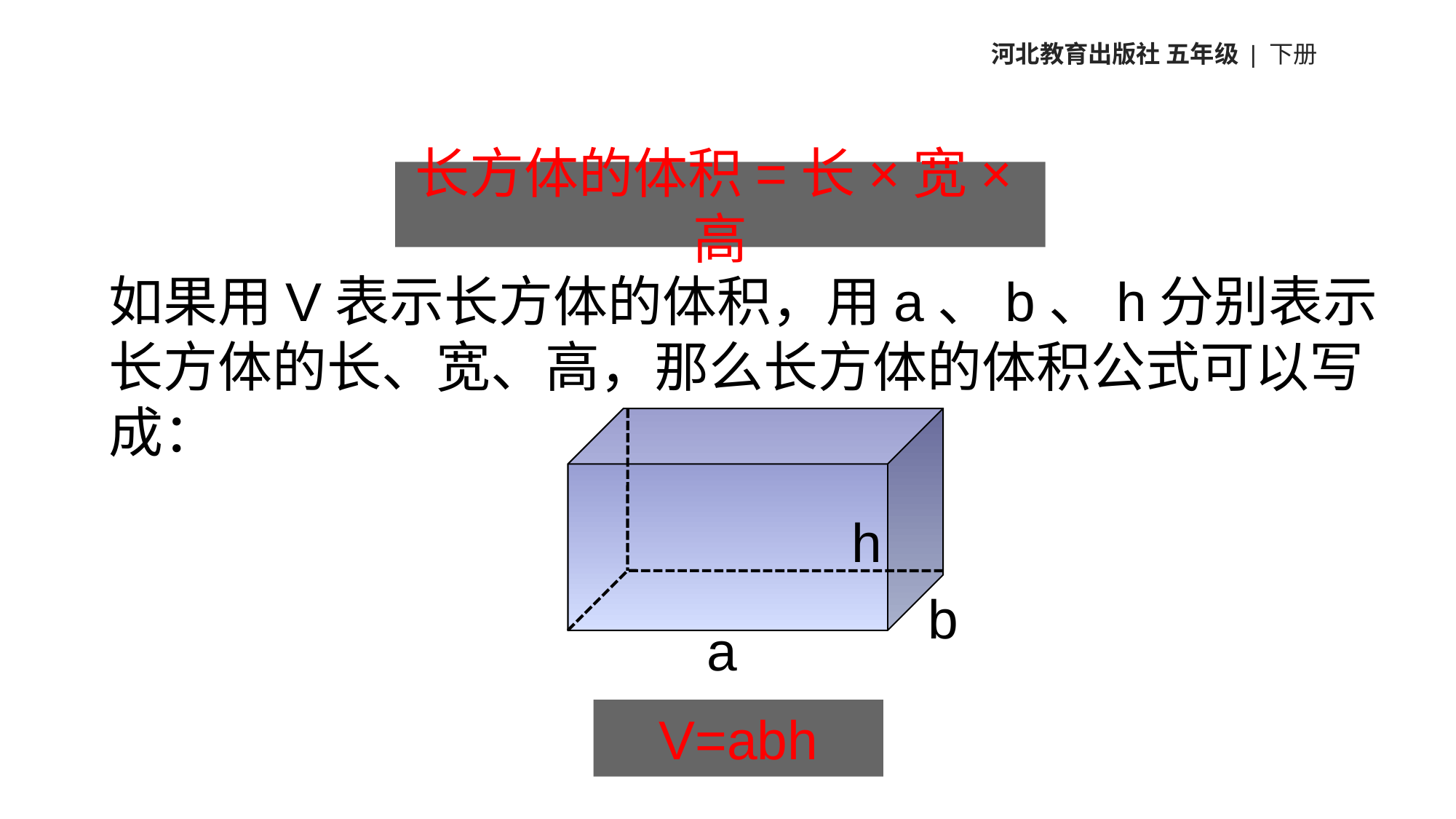

河北教育出版社 五年级 | 下册
长方体的体积=长×宽×高
如果用V表示长方体的体积，用a、b、h分别表示长方体的长、宽、高，那么长方体的体积公式可以写成：

h
b
a
V=abh